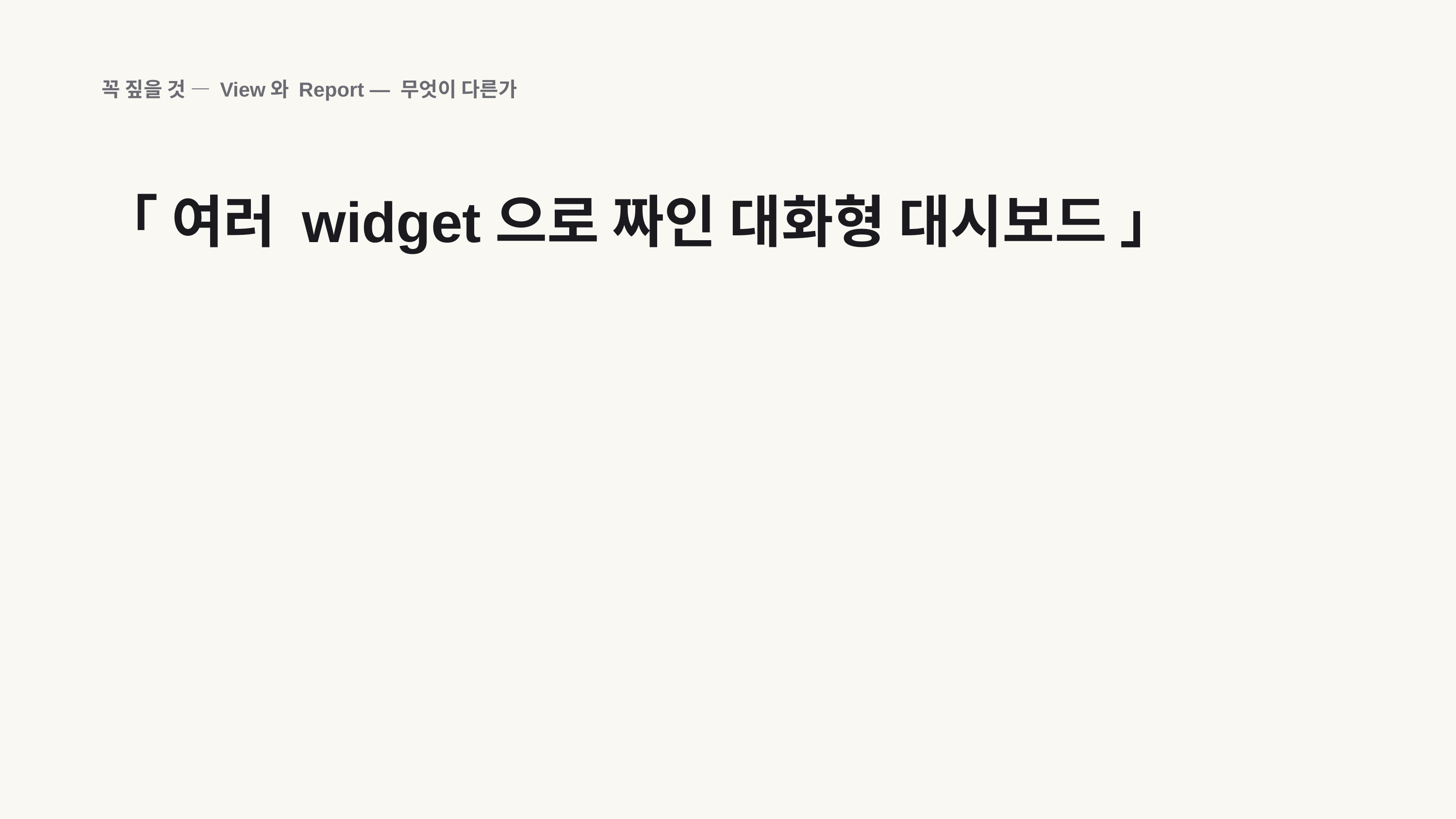

꼭 짚을 것 — View와 Report — 무엇이 다른가
「 여러 widget으로 짜인 대화형 대시보드 」